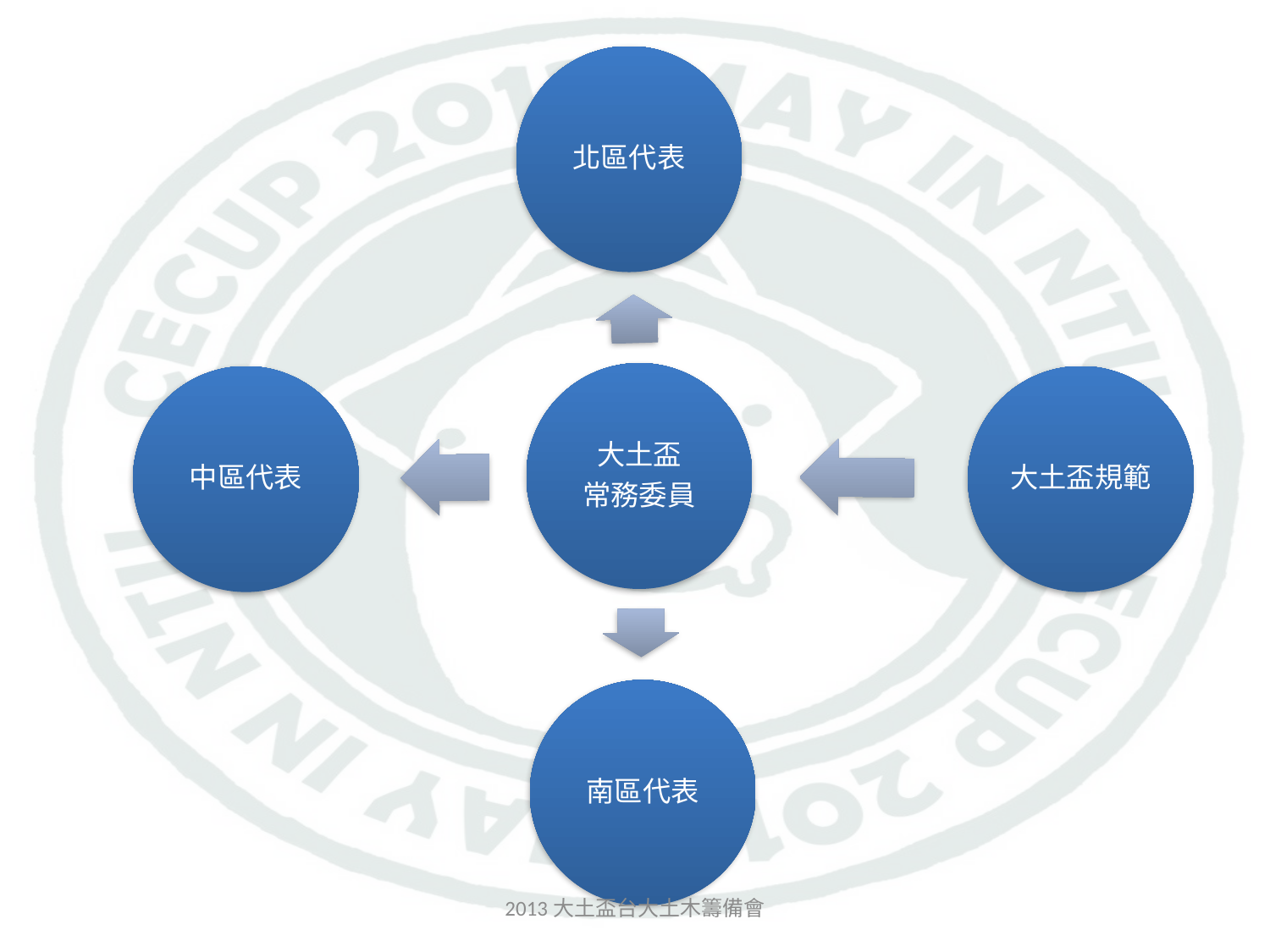

#
大土盃
常務委員

北區代表

大土盃規範

南區代表

中區代表
2013大土盃台大土木籌備會